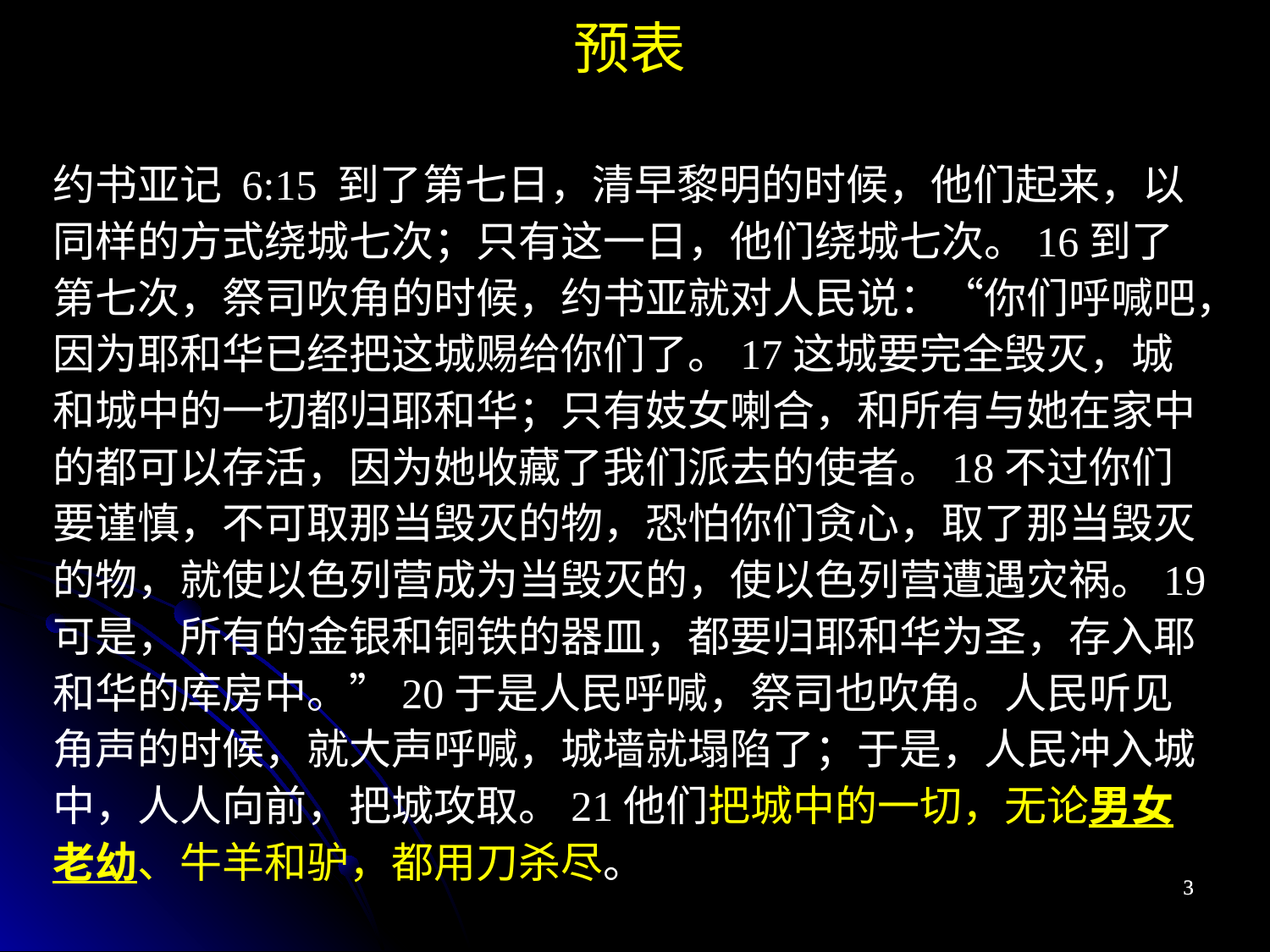

预表
约书亚记 6:15 到了第七日，清早黎明的时候，他们起来，以同样的方式绕城七次；只有这一日，他们绕城七次。16到了第七次，祭司吹角的时候，约书亚就对人民说：“你们呼喊吧，因为耶和华已经把这城赐给你们了。17这城要完全毁灭，城和城中的一切都归耶和华；只有妓女喇合，和所有与她在家中的都可以存活，因为她收藏了我们派去的使者。18不过你们要谨慎，不可取那当毁灭的物，恐怕你们贪心，取了那当毁灭的物，就使以色列营成为当毁灭的，使以色列营遭遇灾祸。19可是，所有的金银和铜铁的器皿，都要归耶和华为圣，存入耶和华的库房中。”20于是人民呼喊，祭司也吹角。人民听见角声的时候，就大声呼喊，城墙就塌陷了；于是，人民冲入城中，人人向前，把城攻取。21他们把城中的一切，无论男女老幼、牛羊和驴，都用刀杀尽。
3
3